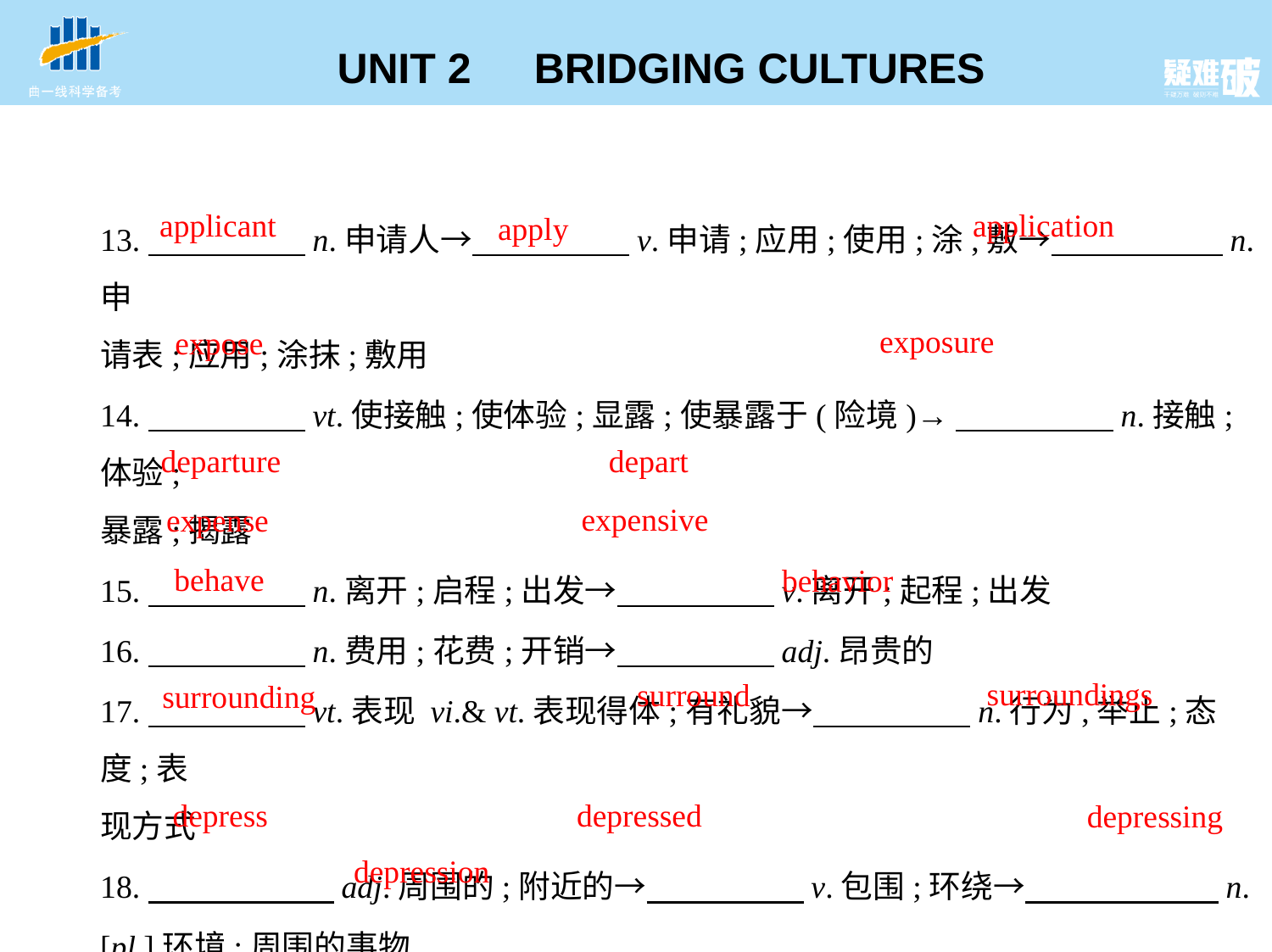

applicant
application
13.　　　　    n.申请人→　　　　    v.申请;应用;使用;涂,敷→　  　　　    n.申
请表;应用;涂抹;敷用
14.　　　　    vt.使接触;使体验;显露;使暴露于(险境)→　　　　    n.接触;体验;
暴露;揭露
15.　　　　    n.离开;启程;出发→　　　　    v.离开;起程;出发
16.　　　　    n.费用;花费;开销→　　　　    adj.昂贵的
17.　　　　    vt.表现 vi.& vt.表现得体;有礼貌→　　　　    n.行为,举止;态度;表
现方式
18.　　　　        adj.周围的;附近的→　　　　    v.包围;环绕→　　　     　    n.
[pl.]环境;周围的事物
19.　　　　    vt.使沮丧;使忧愁→　　　　    adj.沮丧的;意志消沉的→　     　　    
adj.令人沮丧的→　　　　    n.沮丧;消沉;抑郁
apply
exposure
expose
departure
depart
expensive
expense
behave
behavior
surroundings
surround
surrounding
depress
depressed
depressing
depression